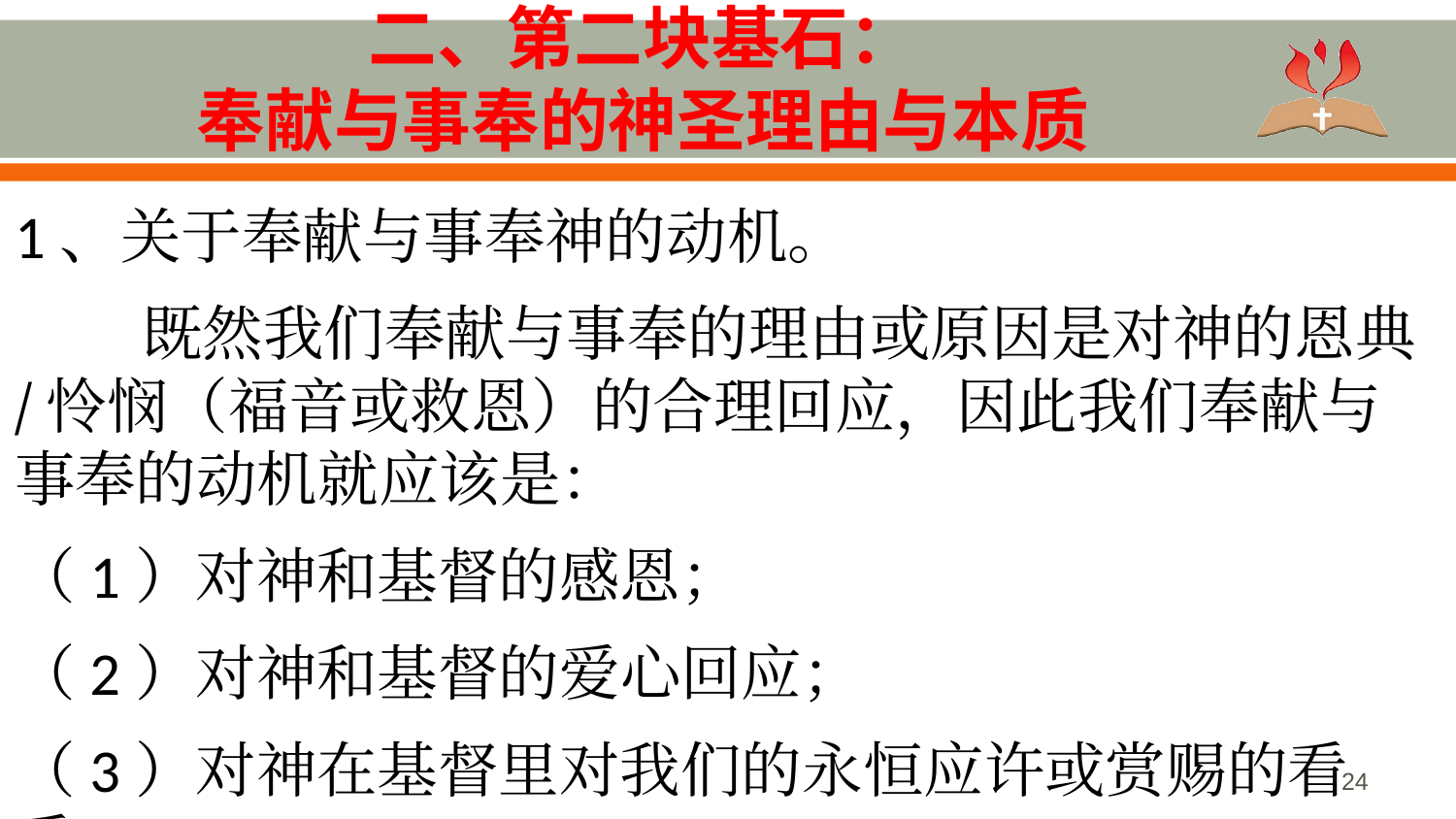

# 二、第二块基石： 奉献与事奉的神圣理由与本质
1、关于奉献与事奉神的动机。
既然我们奉献与事奉的理由或原因是对神的恩典/怜悯（福音或救恩）的合理回应，因此我们奉献与事奉的动机就应该是：
（1）对神和基督的感恩；
（2）对神和基督的爱心回应；
（3）对神在基督里对我们的永恒应许或赏赐的看重。

24